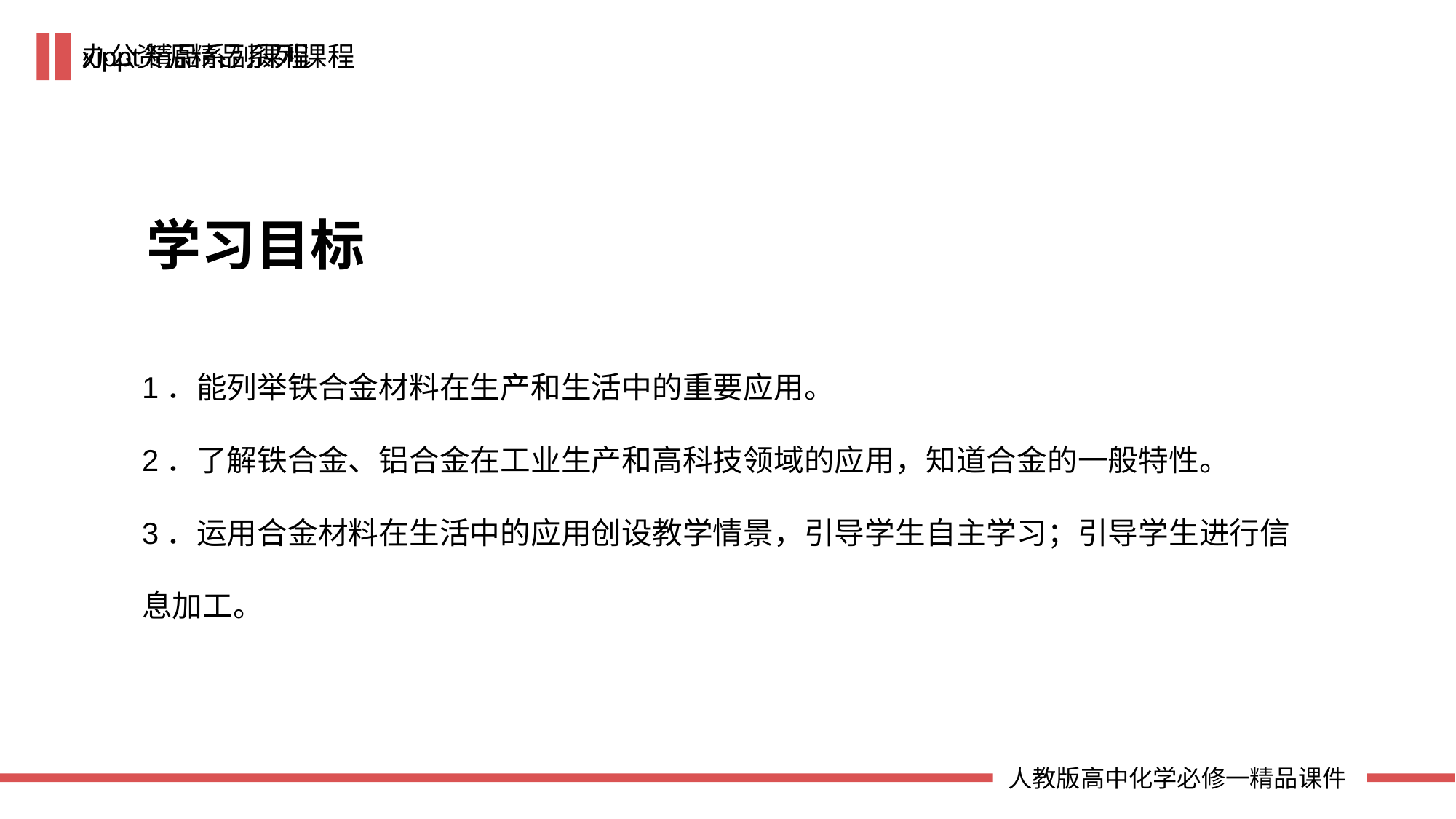

xippt精品系列课程
学习目标
1．能列举铁合金材料在生产和生活中的重要应用。
2．了解铁合金、铝合金在工业生产和高科技领域的应用，知道合金的一般特性。
3．运用合金材料在生活中的应用创设教学情景，引导学生自主学习；引导学生进行信息加工。